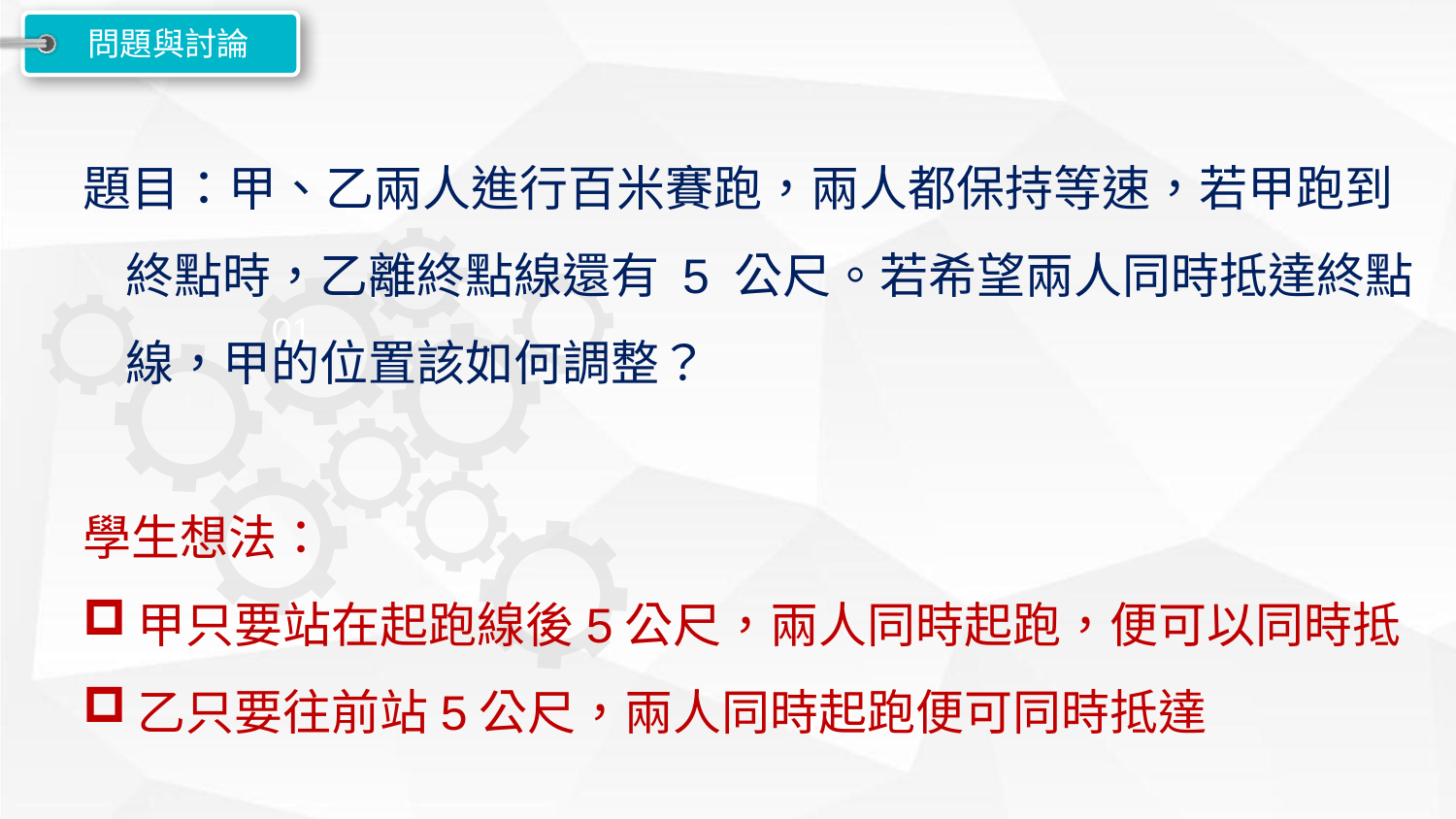

問題與討論

題目：甲、乙兩人進行百米賽跑，兩人都保持等速，若甲跑到終點時，乙離終點線還有 5 公尺。若希望兩人同時抵達終點線，甲的位置該如何調整？

學生想法：
甲只要站在起跑線後5公尺，兩人同時起跑，便可以同時抵
乙只要往前站5公尺，兩人同時起跑便可同時抵達

01